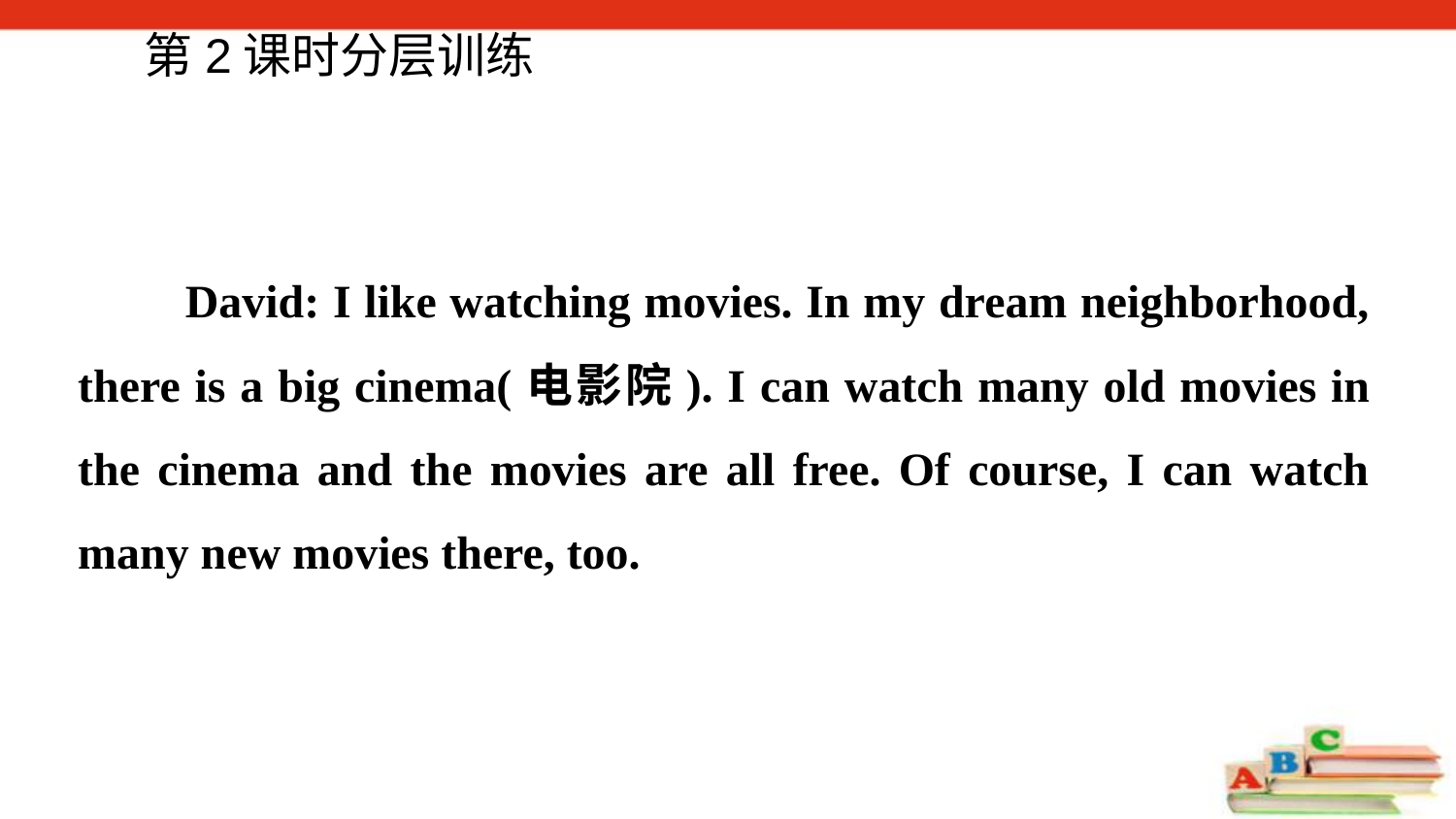

第2课时分层训练
        David: I like watching movies. In my dream neighborhood, there is a big cinema(电影院). I can watch many old movies in the cinema and the movies are all free. Of course, I can watch many new movies there, too.